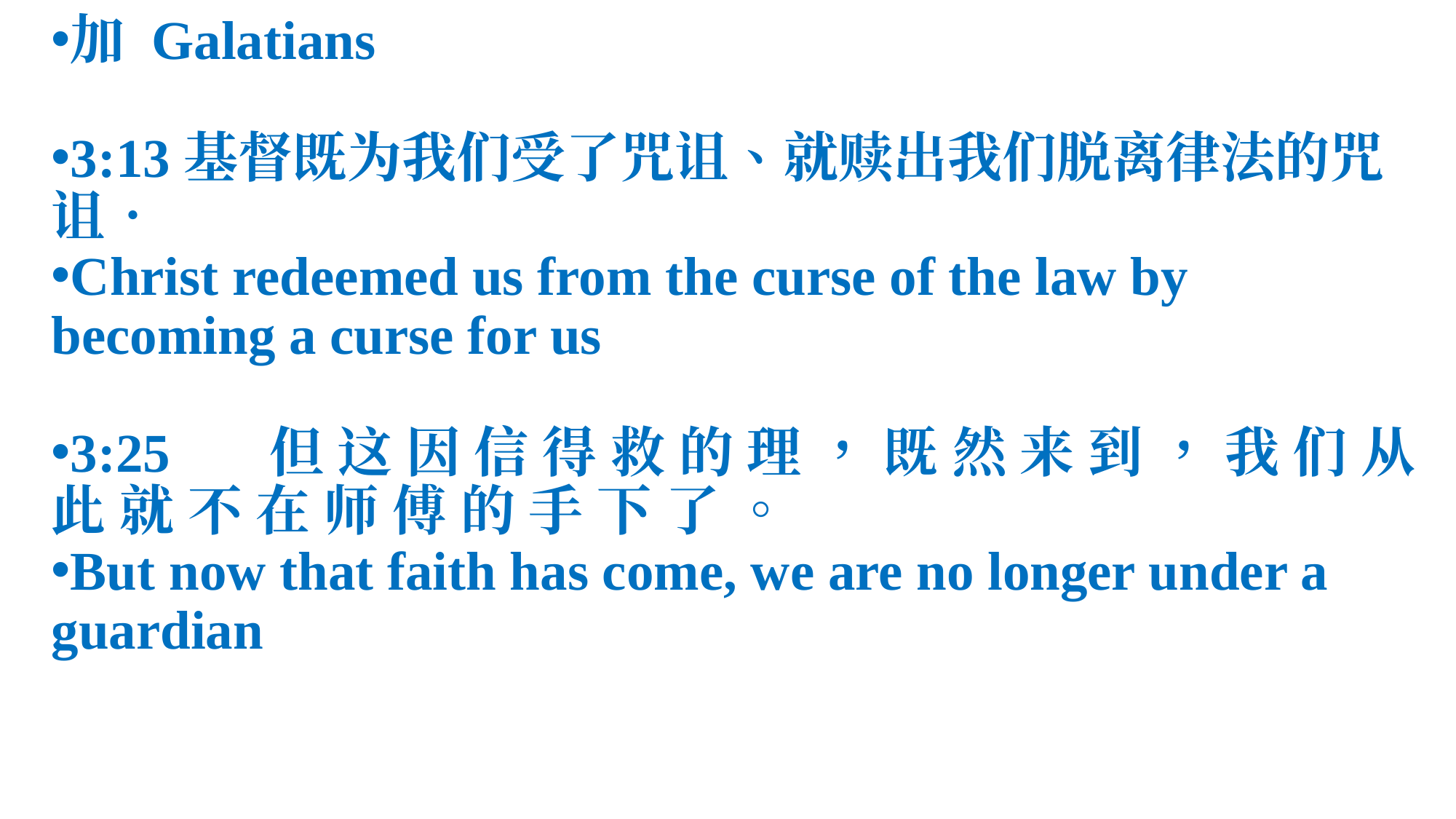

加 Galatians

3:13基督既为我们受了咒诅、就赎出我们脱离律法的咒诅．
Christ redeemed us from the curse of the law by becoming a curse for us

3:25	但 这 因 信 得 救 的 理 ， 既 然 来 到 ， 我 们 从 此 就 不 在 师 傅 的 手 下 了 。
But now that faith has come, we are no longer under a guardian